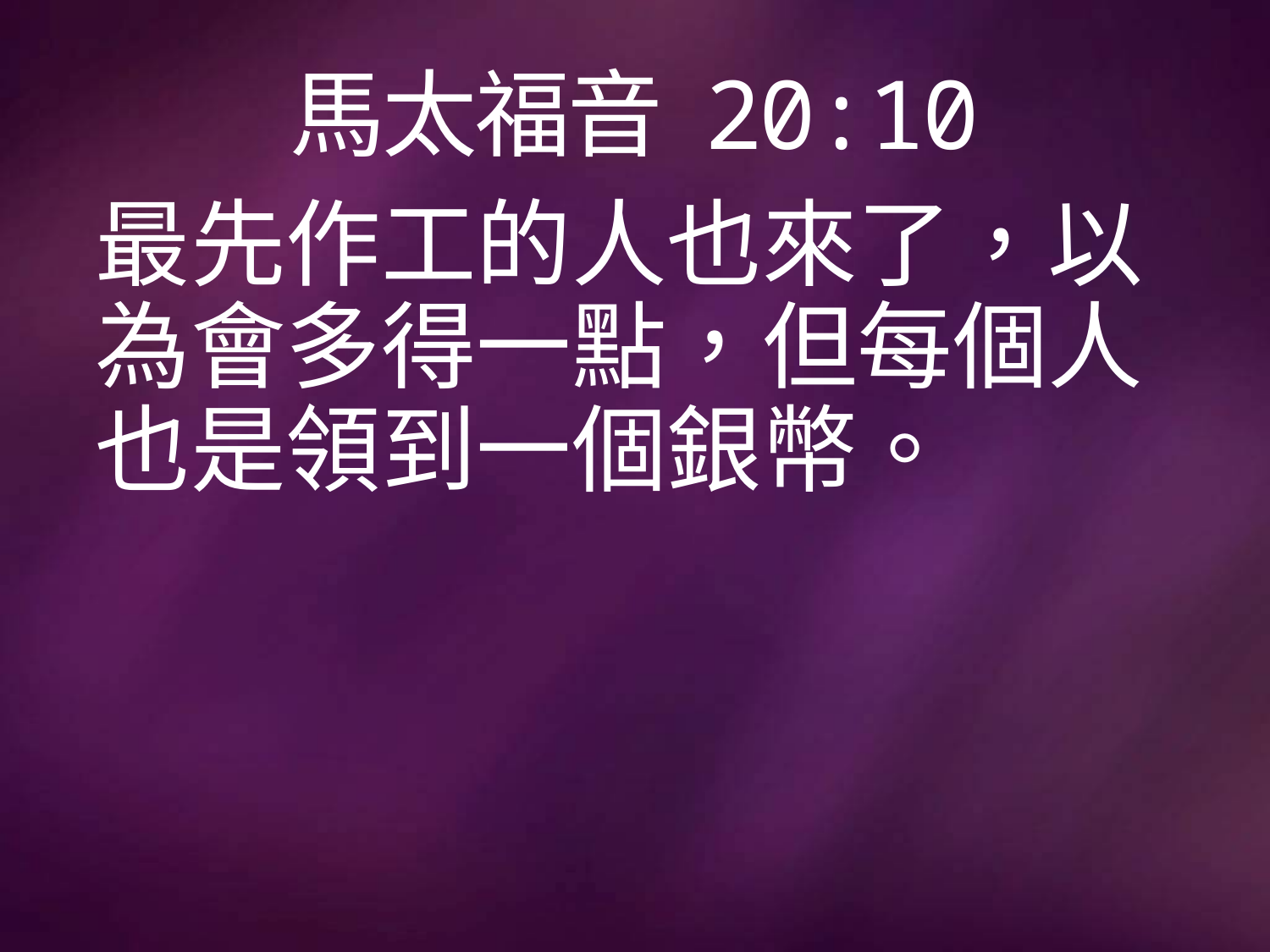

# 馬太福音 20:10
最先作工的人也來了，以為會多得一點，但每個人也是領到一個銀幣。